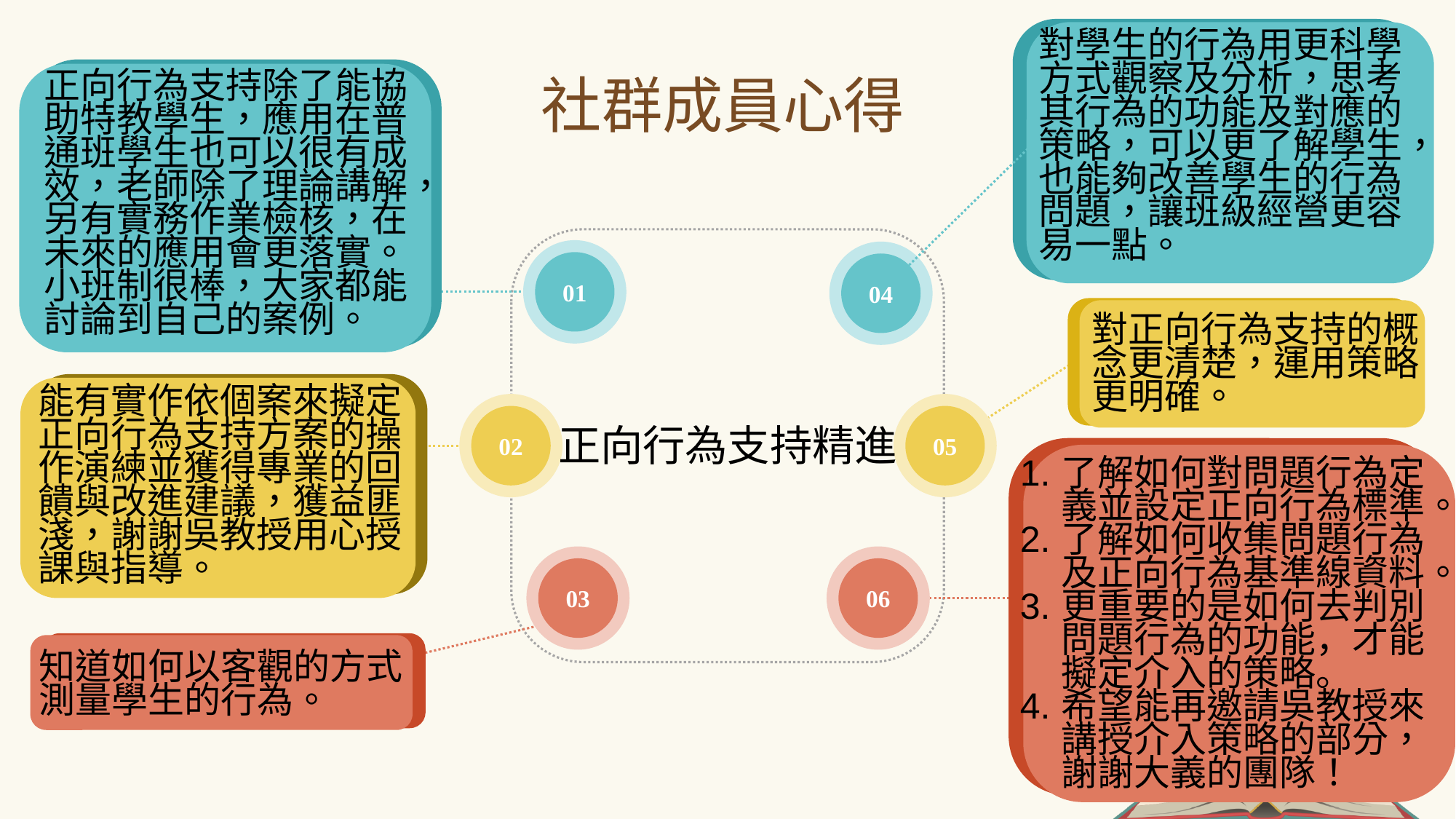

對學生的行為用更科學方式觀察及分析，思考其行為的功能及對應的策略，可以更了解學生，也能夠改善學生的行為問題，讓班級經營更容易一點。

社群成員心得
正向行為支持除了能協助特教學生，應用在普通班學生也可以很有成效，老師除了理論講解，另有實務作業檢核，在未來的應用會更落實。小班制很棒，大家都能討論到自己的案例。

01

04

對正向行為支持的概念更清楚，運用策略更明確。

能有實作依個案來擬定正向行為支持方案的操作演練並獲得專業的回饋與改進建議，獲益匪淺，謝謝吳教授用心授課與指導。

02

05
正向行為支持精進

了解如何對問題行為定義並設定正向行為標準。
了解如何收集問題行為及正向行為基準線資料。
更重要的是如何去判別問題行為的功能，才能擬定介入的策略。
希望能再邀請吳教授來講授介入策略的部分，謝謝大義的團隊！

03

06

知道如何以客觀的方式測量學生的行為。